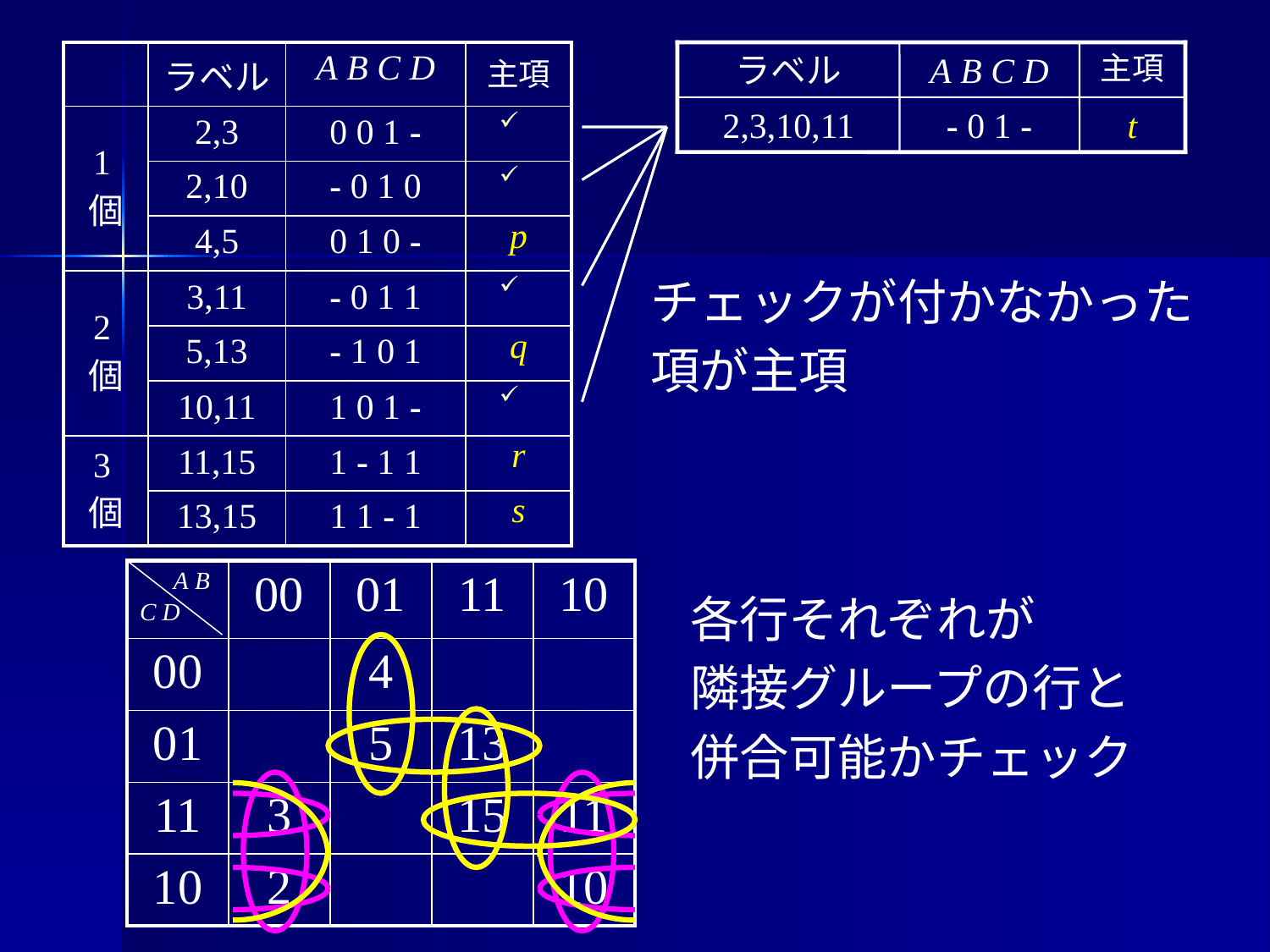

|  | ラベル | A B C D | 主項 |
| --- | --- | --- | --- |
| 1個 | 2,3 | 0 0 1 - |  |
|  | 2,10 | - 0 1 0 |  |
|  | 4,5 | 0 1 0 - |  |
| 2個 | 3,11 | - 0 1 1 |  |
|  | 5,13 | - 1 0 1 |  |
|  | 10,11 | 1 0 1 - |  |
| 3個 | 11,15 | 1 - 1 1 |  |
|  | 13,15 | 1 1 - 1 |  |
ラベル

A B C D

主項

2,3,10,11
- 0 1 -

t
p
q
r
s

チェックが付かなかった
項が主項
| A B C D | 00 | 01 | 11 | 10 |
| --- | --- | --- | --- | --- |
| 00 |  | 4 |  |  |
| 01 |  | 5 | 13 |  |
| 11 | 3 |  | 15 | 11 |
| 10 | 2 |  |  | 10 |

各行それぞれが
隣接グループの行と
併合可能かチェック